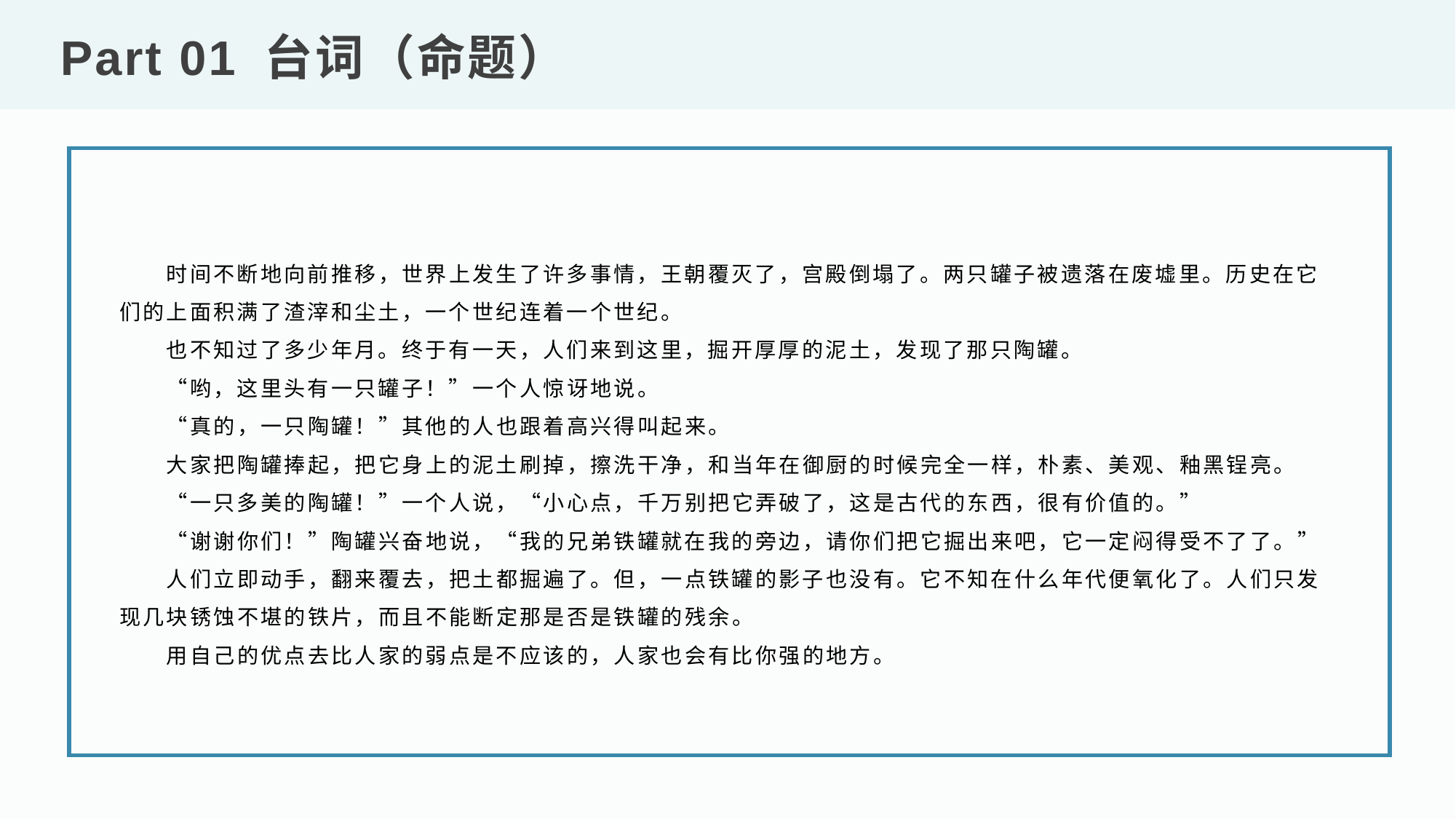

Part 01 台词（命题）

      时间不断地向前推移，世界上发生了许多事情，王朝覆灭了，宫殿倒塌了。两只罐子被遗落在废墟里。历史在它们的上面积满了渣滓和尘土，一个世纪连着一个世纪。 
　　也不知过了多少年月。终于有一天，人们来到这里，掘开厚厚的泥土，发现了那只陶罐。 
　　“哟，这里头有一只罐子！”一个人惊讶地说。 
　　“真的，一只陶罐！”其他的人也跟着高兴得叫起来。 
　　大家把陶罐捧起，把它身上的泥土刷掉，擦洗干净，和当年在御厨的时候完全一样，朴素、美观、釉黑锃亮。 
　　“一只多美的陶罐！”一个人说，“小心点，千万别把它弄破了，这是古代的东西，很有价值的。” 
　　“谢谢你们！”陶罐兴奋地说，“我的兄弟铁罐就在我的旁边，请你们把它掘出来吧，它一定闷得受不了了。” 
　　人们立即动手，翻来覆去，把土都掘遍了。但，一点铁罐的影子也没有。它不知在什么年代便氧化了。人们只发现几块锈蚀不堪的铁片，而且不能断定那是否是铁罐的残余。 
　　用自己的优点去比人家的弱点是不应该的，人家也会有比你强的地方。